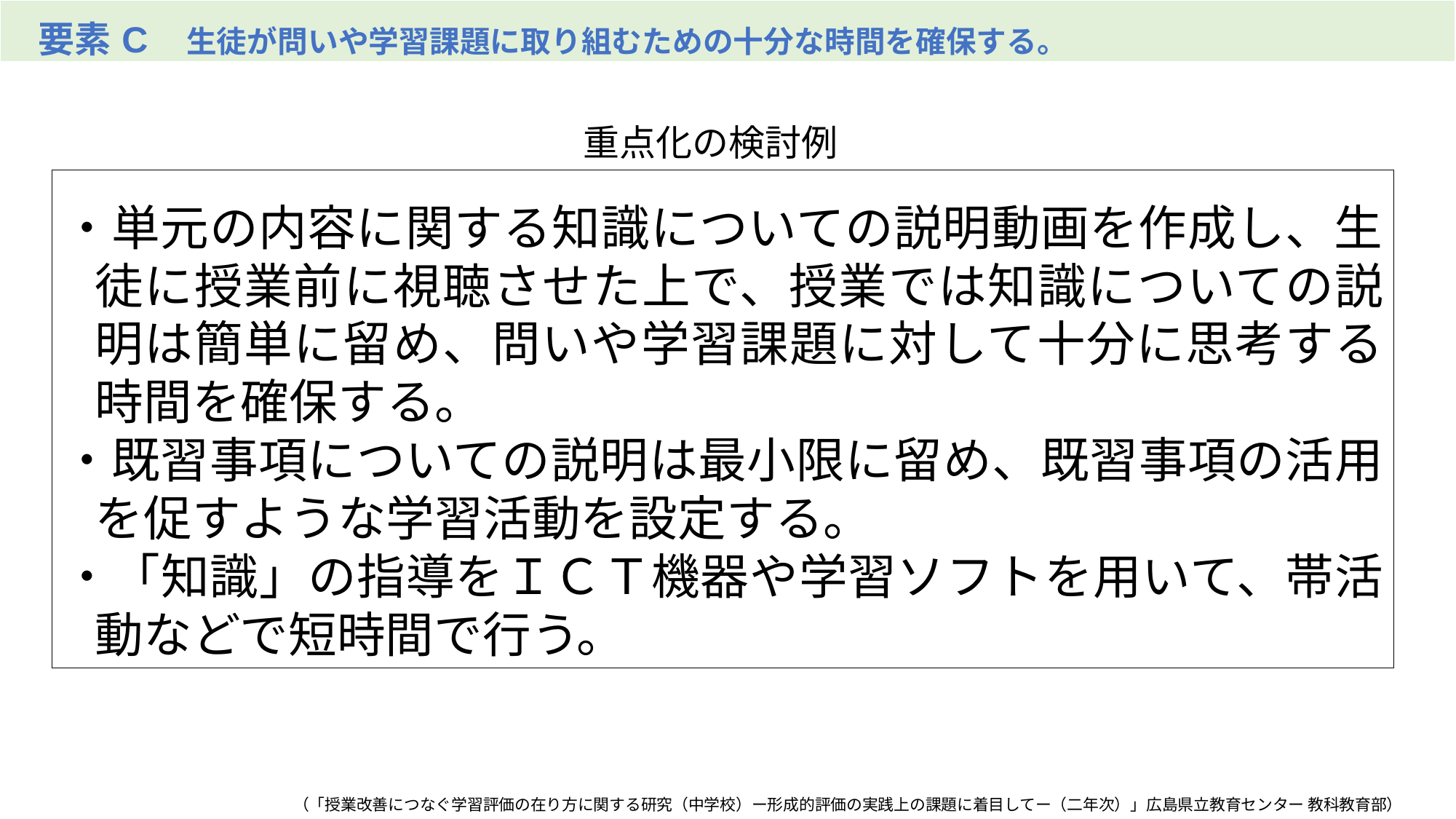

| 要素C　生徒が問いや学習課題に取り組むための十分な時間を確保する。 |
| --- |
重点化の検討例

・単元の内容に関する知識についての説明動画を作成し、生徒に授業前に視聴させた上で、授業では知識についての説明は簡単に留め、問いや学習課題に対して十分に思考する時間を確保する。
・既習事項についての説明は最小限に留め、既習事項の活用を促すような学習活動を設定する。
・「知識」の指導をＩＣＴ機器や学習ソフトを用いて、帯活動などで短時間で行う。
（「授業改善につなぐ学習評価の在り方に関する研究（中学校）ー形成的評価の実践上の課題に着目してー（二年次）」広島県立教育センター 教科教育部）